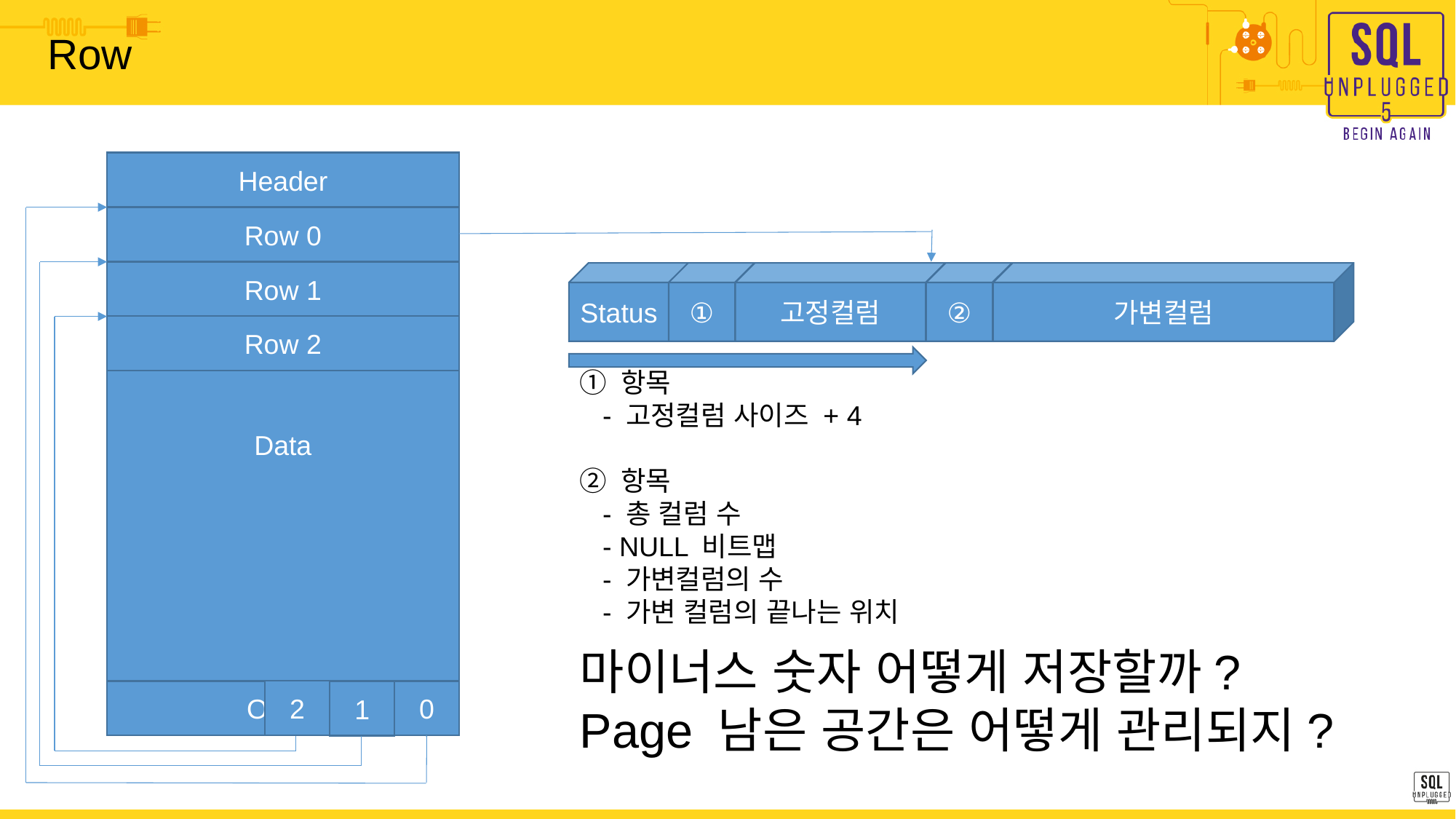

# Row
Header
Row 0
Data
Row 1
①
②
가변컬럼
고정컬럼
Status
Row 2

① 항목
   - 고정컬럼 사이즈 + 4

② 항목
   - 총 컬럼 수
   - NULL 비트맵
   - 가변컬럼의 수
   - 가변 컬럼의 끝나는 위치
마이너스 숫자 어떻게 저장할까?
Page 남은 공간은 어떻게 관리되지?
2
0
Offset
1